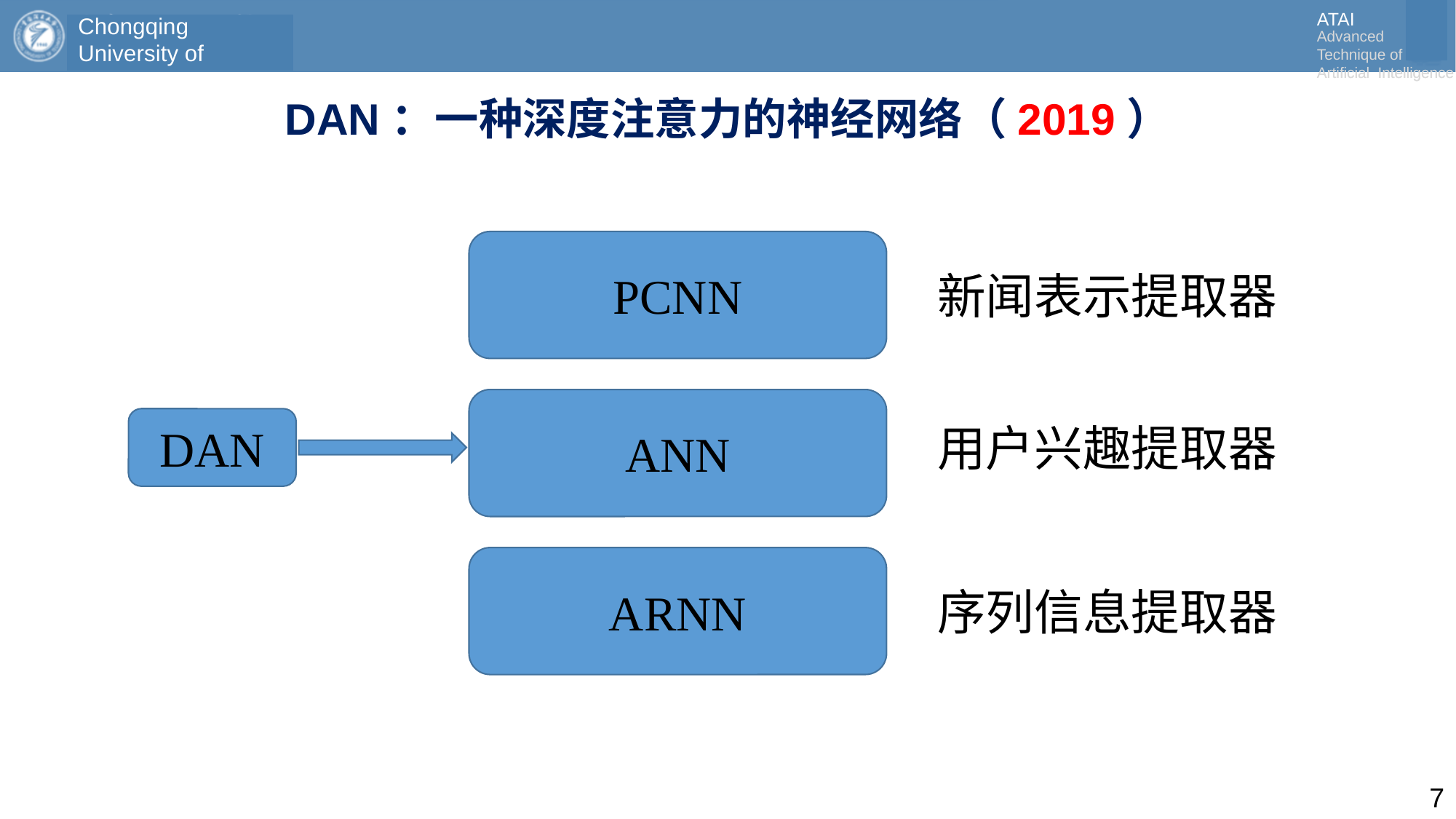

# DAN：一种深度注意力的神经网络（2019）

PCNN
新闻表示提取器
ANN
DAN
用户兴趣提取器

ARNN
序列信息提取器
7